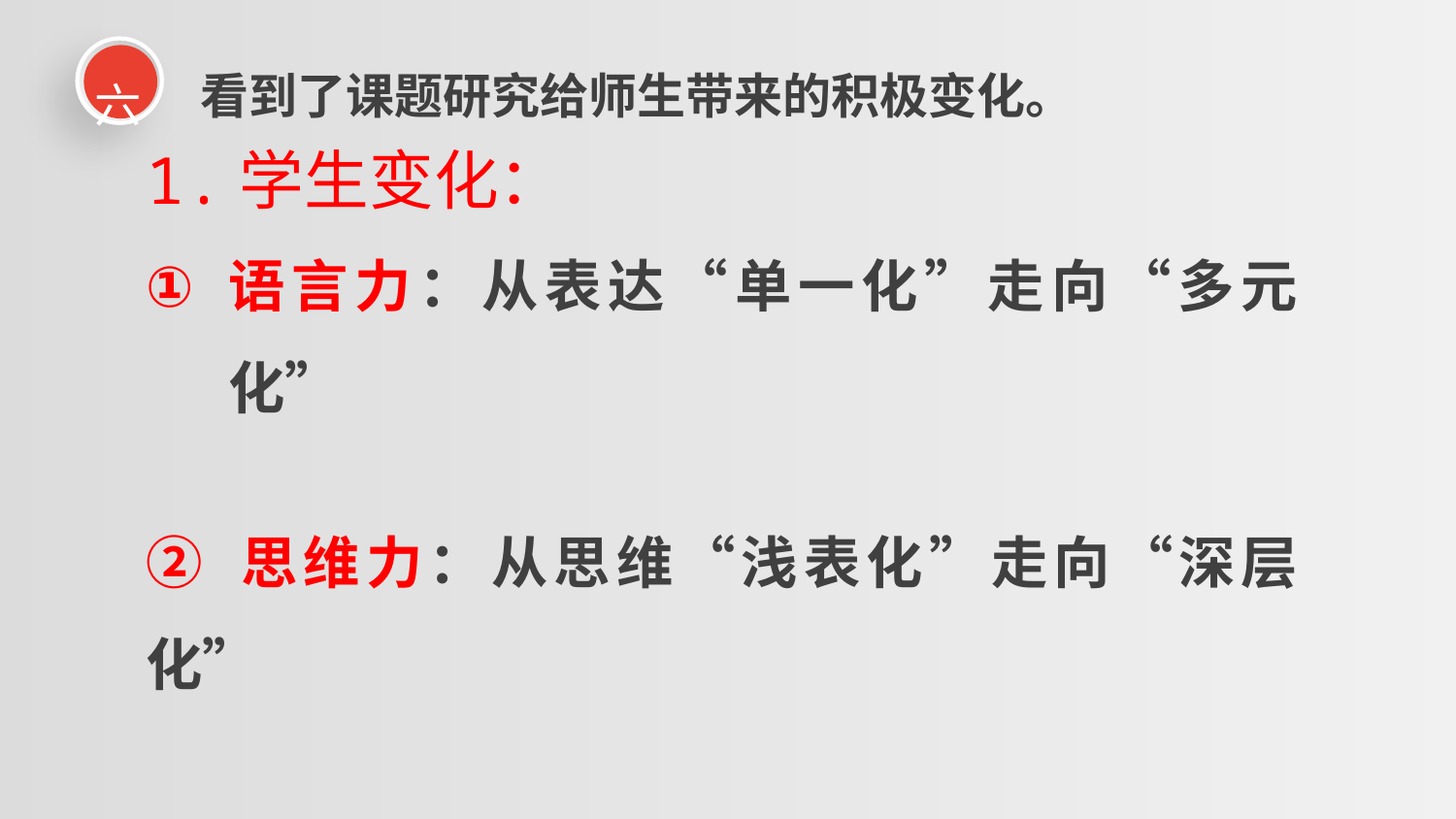

六

看到了课题研究给师生带来的积极变化。
1.学生变化：
语言力：从表达“单一化”走向“多元化”

② 思维力：从思维“浅表化”走向“深层化”